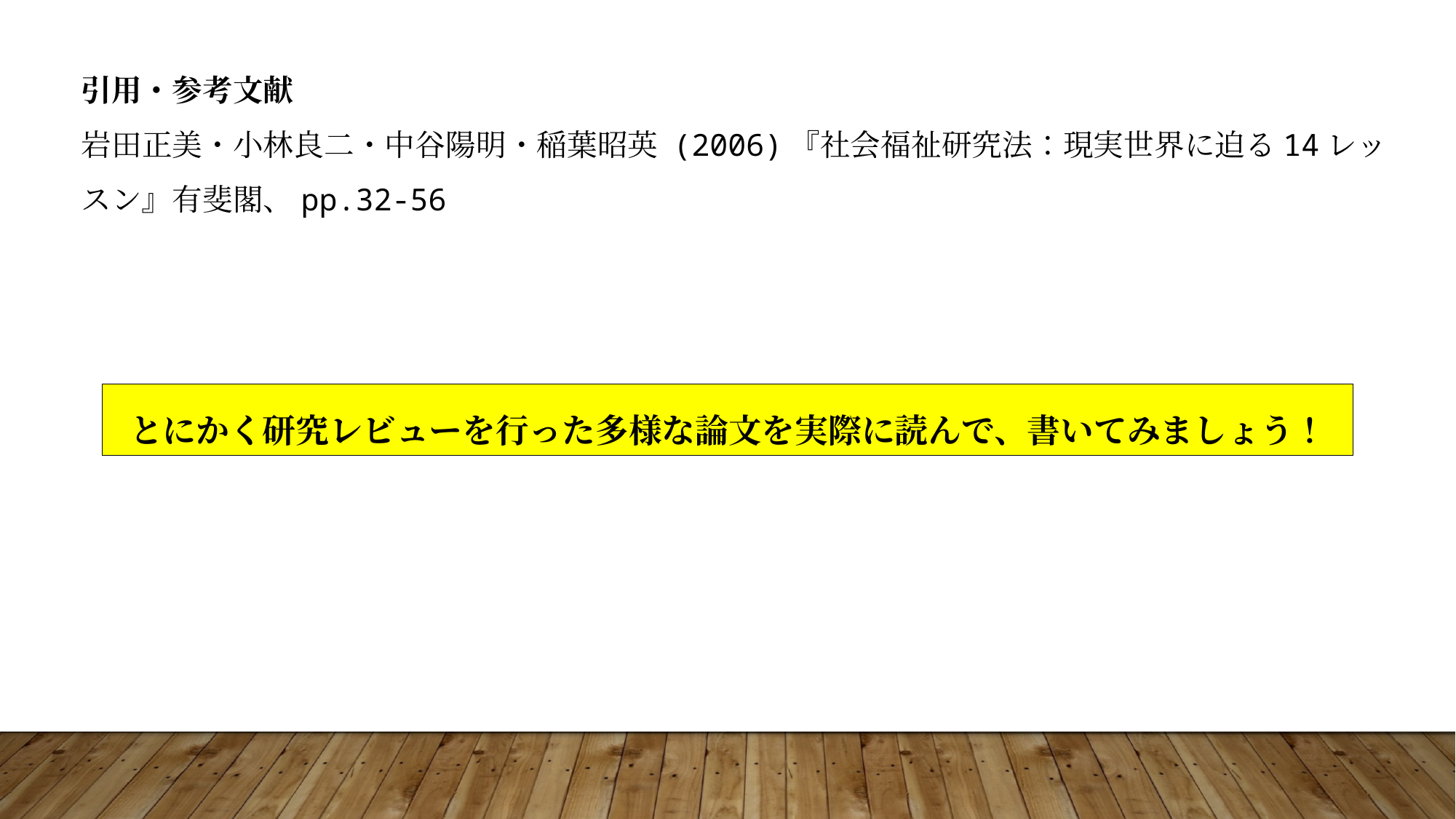

引用・参考文献
岩田正美・小林良二・中谷陽明・稲葉昭英 (2006)『社会福祉研究法：現実世界に迫る14レッスン』有斐閣、pp.32-56
 とにかく研究レビューを行った多様な論文を実際に読んで、書いてみましょう！